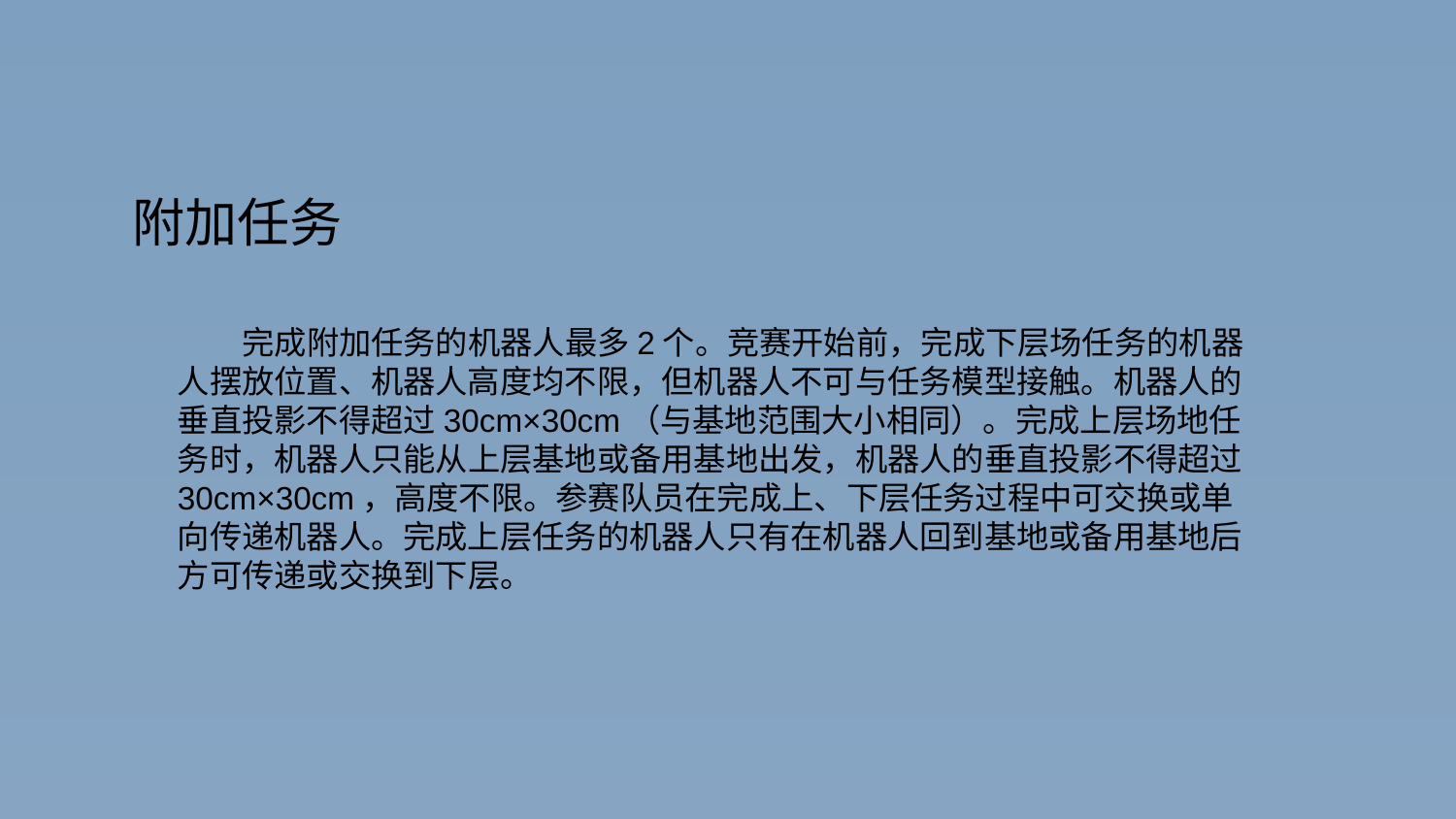

附加任务
  完成附加任务的机器人最多2个。竞赛开始前，完成下层场任务的机器人摆放位置、机器人高度均不限，但机器人不可与任务模型接触。机器人的垂直投影不得超过30cm×30cm（与基地范围大小相同）。完成上层场地任务时，机器人只能从上层基地或备用基地出发，机器人的垂直投影不得超过30cm×30cm，高度不限。参赛队员在完成上、下层任务过程中可交换或单向传递机器人。完成上层任务的机器人只有在机器人回到基地或备用基地后方可传递或交换到下层。